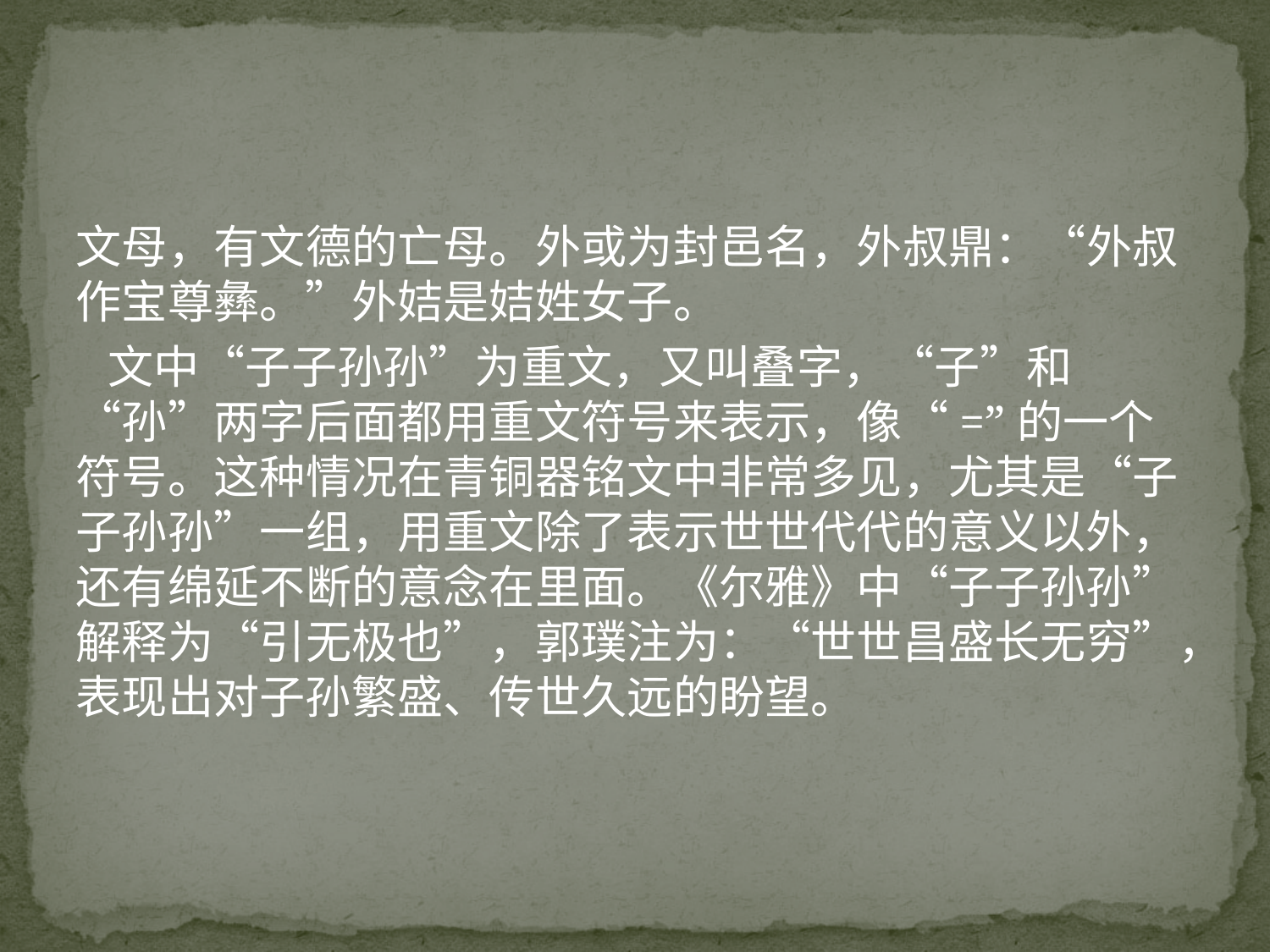

#
文母，有文德的亡母。外或为封邑名，外叔鼎：“外叔作宝尊彝。”外姞是姞姓女子。
  文中“子子孙孙”为重文，又叫叠字，“子”和“孙”两字后面都用重文符号来表示，像“=”的一个符号。这种情况在青铜器铭文中非常多见，尤其是“子子孙孙”一组，用重文除了表示世世代代的意义以外，还有绵延不断的意念在里面。《尔雅》中“子子孙孙”解释为“引无极也”，郭璞注为：“世世昌盛长无穷”，表现出对子孙繁盛、传世久远的盼望。